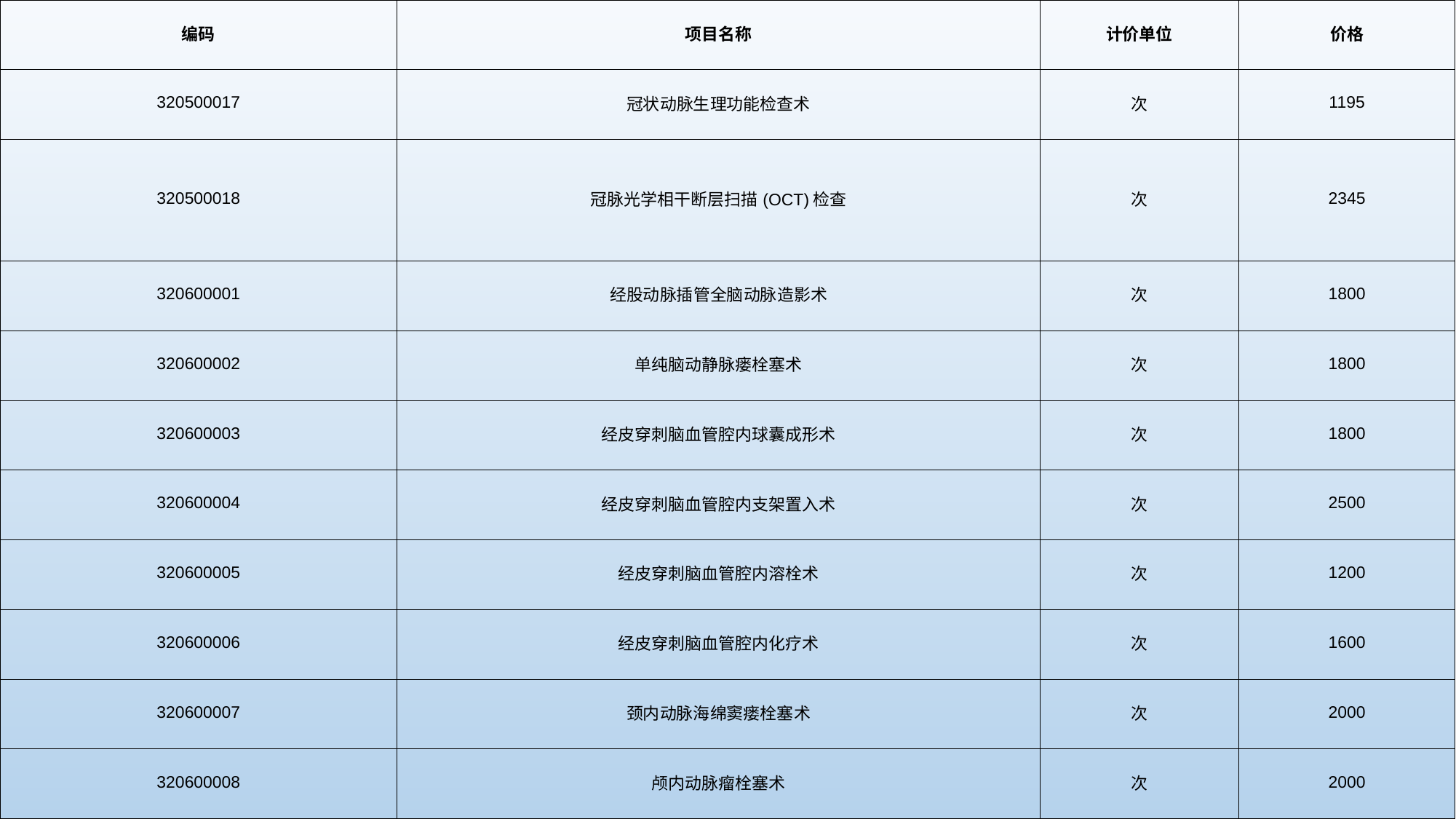

| 编码 | 项目名称 | 计价单位 | 价格 |
| --- | --- | --- | --- |
| 320500017 | 冠状动脉生理功能检查术 | 次 | 1195 |
| 320500018 | 冠脉光学相干断层扫描(OCT)检查 | 次 | 2345 |
| 320600001 | 经股动脉插管全脑动脉造影术 | 次 | 1800 |
| 320600002 | 单纯脑动静脉瘘栓塞术 | 次 | 1800 |
| 320600003 | 经皮穿刺脑血管腔内球囊成形术 | 次 | 1800 |
| 320600004 | 经皮穿刺脑血管腔内支架置入术 | 次 | 2500 |
| 320600005 | 经皮穿刺脑血管腔内溶栓术 | 次 | 1200 |
| 320600006 | 经皮穿刺脑血管腔内化疗术 | 次 | 1600 |
| 320600007 | 颈内动脉海绵窦瘘栓塞术 | 次 | 2000 |
| 320600008 | 颅内动脉瘤栓塞术 | 次 | 2000 |